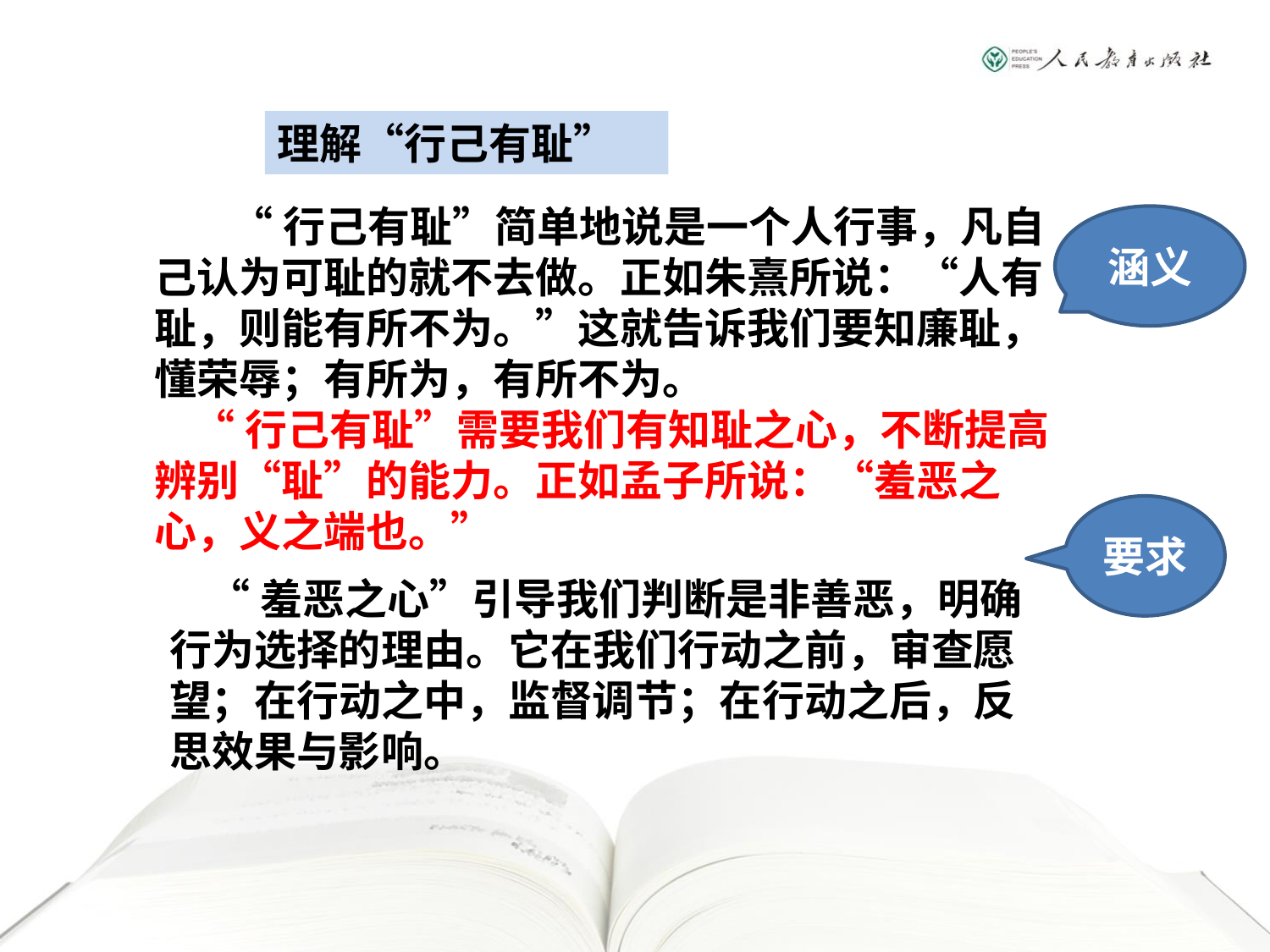

理解“行己有耻”

        “行己有耻”简单地说是一个人行事，凡自己认为可耻的就不去做。正如朱熹所说：“人有耻，则能有所不为。”这就告诉我们要知廉耻，懂荣辱；有所为，有所不为。
    “行己有耻”需要我们有知耻之心，不断提高辨别“耻”的能力。正如孟子所说：“羞恶之心，义之端也。”

涵义
要求
    “羞恶之心”引导我们判断是非善恶，明确行为选择的理由。它在我们行动之前，审查愿望；在行动之中，监督调节；在行动之后，反思效果与影响。